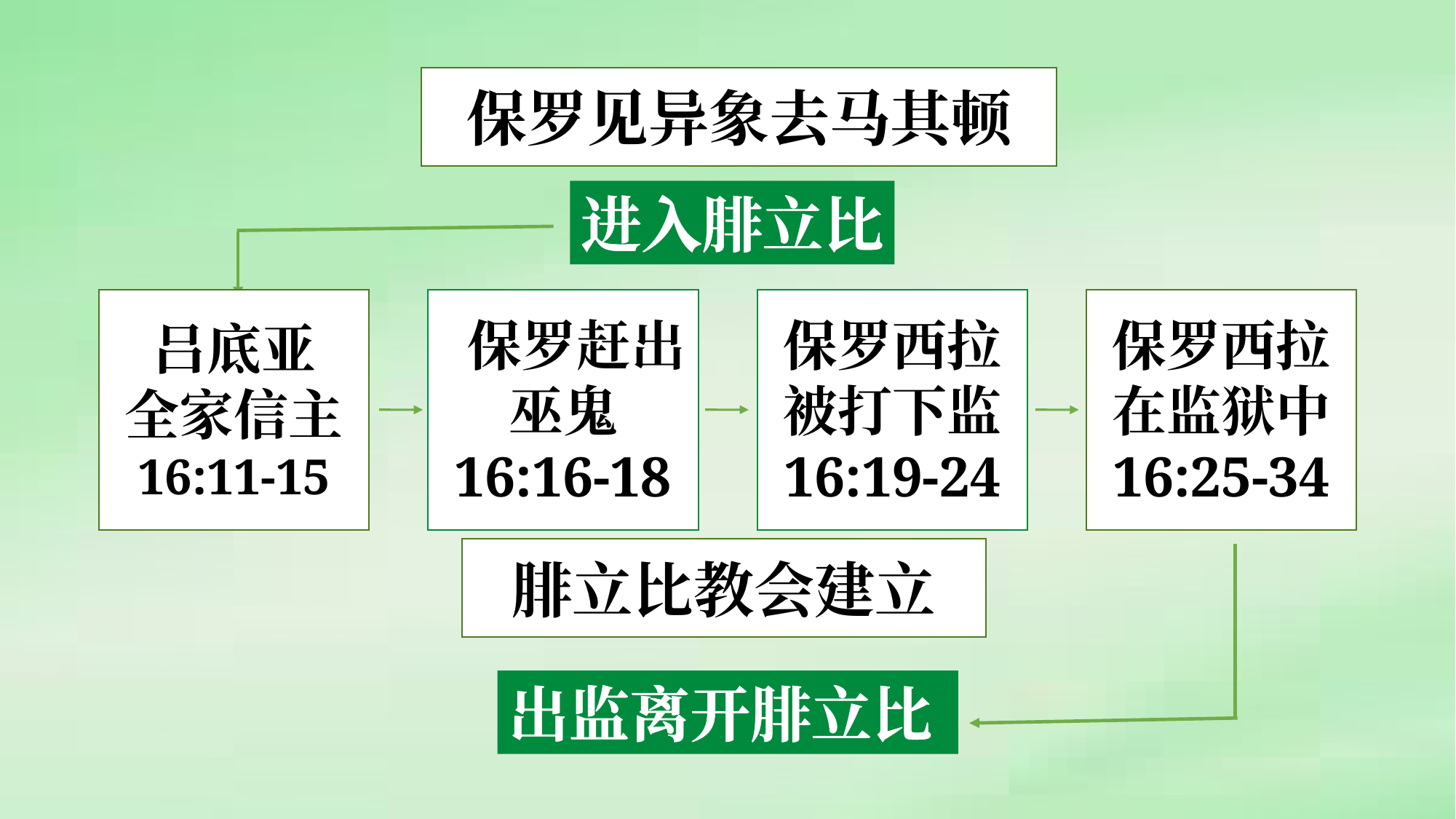

保罗见异象去马其顿
进入腓立比
吕底亚
全家信主
16:11-15
 保罗赶出巫鬼
16:16-18
保罗西拉被打下监
16:19-24
保罗西拉在监狱中
16:25-34

腓立比教会建立
出监离开腓立比